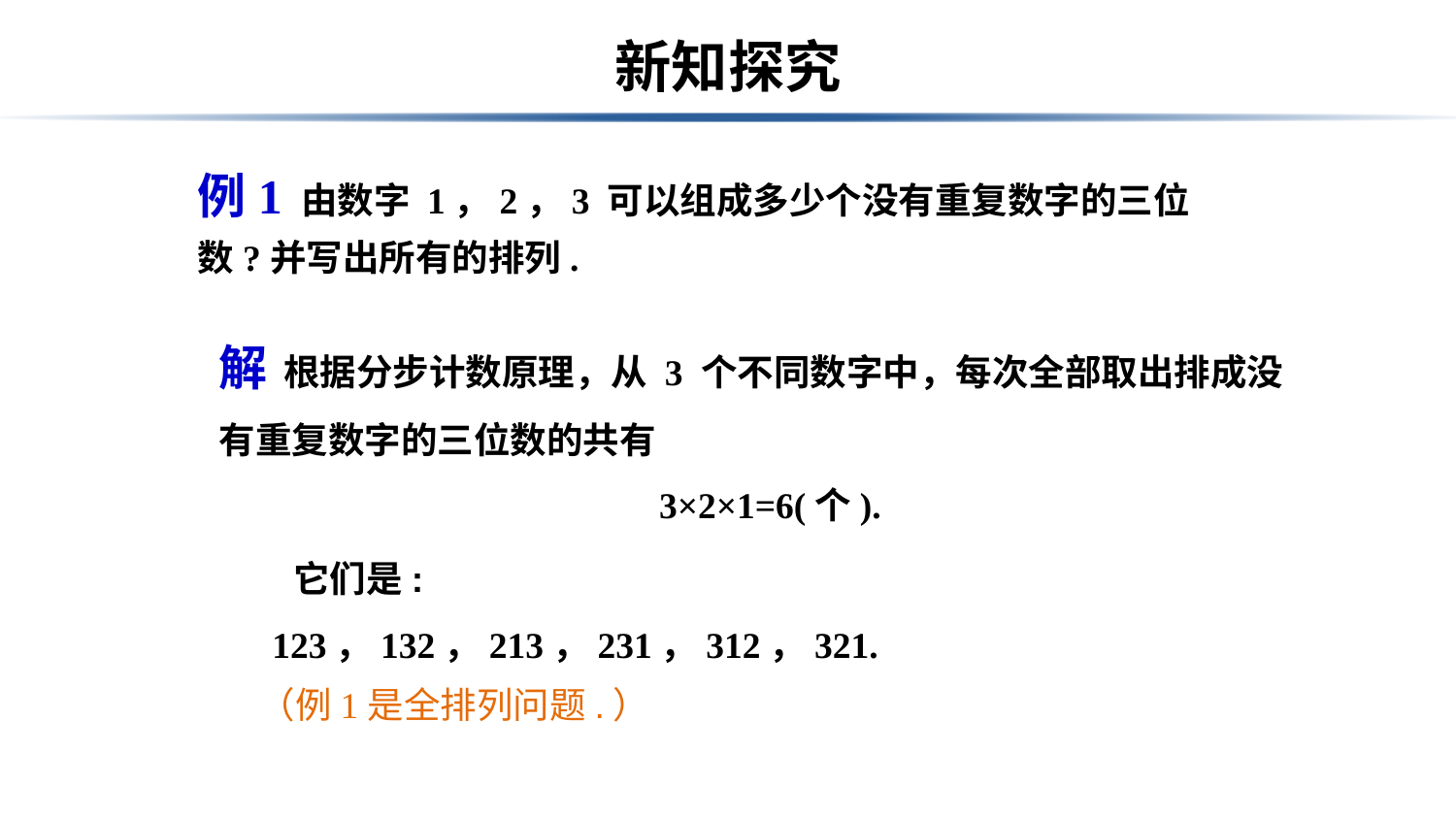

# 新知探究
例1 由数字 1，2，3 可以组成多少个没有重复数字的三位数?并写出所有的排列.
解  根据分步计数原理，从 3 个不同数字中，每次全部取出排成没
有重复数字的三位数的共有
3×2×1=6(个).
它们是: 123，132，213，231，312，321.
（例1是全排列问题.）